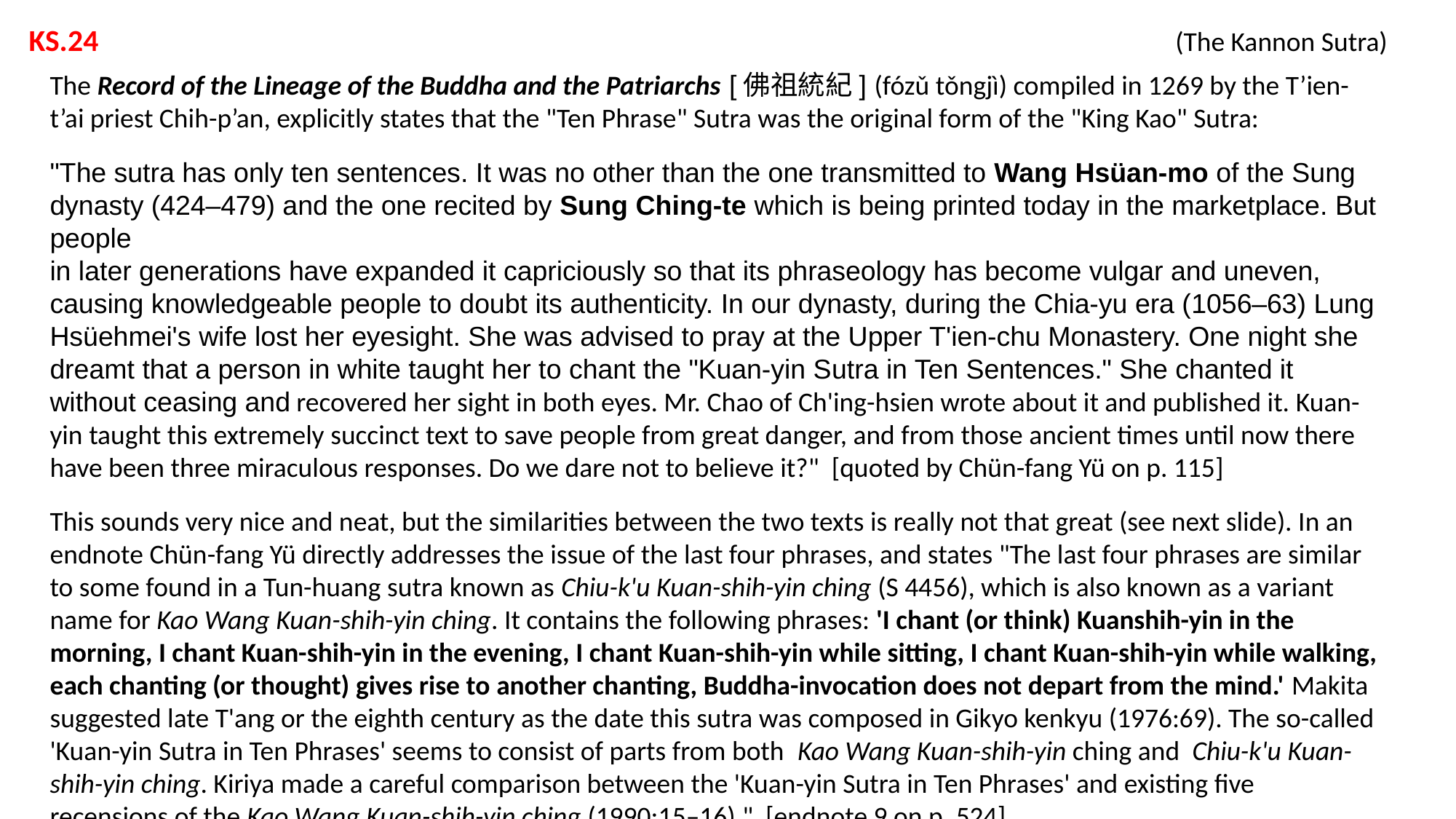

KS.24  			  			                                                   (The Kannon Sutra)

The Record of the Lineage of the Buddha and the Patriarchs [佛祖統紀] (fózǔ tǒngjì) compiled in 1269 by the T’ien-t’ai priest Chih-p’an, explicitly states that the "Ten Phrase" Sutra was the original form of the "King Kao" Sutra:

"The sutra has only ten sentences. It was no other than the one transmitted to Wang Hsüan-mo of the Sung dynasty (424–479) and the one recited by Sung Ching-te which is being printed today in the marketplace. But people
in later generations have expanded it capriciously so that its phraseology has become vulgar and uneven, causing knowledgeable people to doubt its authenticity. In our dynasty, during the Chia-yu era (1056–63) Lung Hsüehmei's wife lost her eyesight. She was advised to pray at the Upper T'ien-chu Monastery. One night she dreamt that a person in white taught her to chant the "Kuan-yin Sutra in Ten Sentences." She chanted it without ceasing and recovered her sight in both eyes. Mr. Chao of Ch'ing-hsien wrote about it and published it. Kuan-yin taught this extremely succinct text to save people from great danger, and from those ancient times until now there have been three miraculous responses. Do we dare not to believe it?"  [quoted by Chün-fang Yü on p. 115]
This sounds very nice and neat, but the similarities between the two texts is really not that great (see next slide). In an endnote Chün-fang Yü directly addresses the issue of the last four phrases, and states "The last four phrases are similar to some found in a Tun-huang sutra known as Chiu-k'u Kuan-shih-yin ching (S 4456), which is also known as a variant name for Kao Wang Kuan-shih-yin ching. It contains the following phrases: 'I chant (or think) Kuanshih-yin in the morning, I chant Kuan-shih-yin in the evening, I chant Kuan-shih-yin while sitting, I chant Kuan-shih-yin while walking, each chanting (or thought) gives rise to another chanting, Buddha-invocation does not depart from the mind.' Makita suggested late T'ang or the eighth century as the date this sutra was composed in Gikyo kenkyu (1976:69). The so-called 'Kuan-yin Sutra in Ten Phrases' seems to consist of parts from both  Kao Wang Kuan-shih-yin ching and  Chiu-k'u Kuan-shih-yin ching. Kiriya made a careful comparison between the 'Kuan-yin Sutra in Ten Phrases' and existing five recensions of the Kao Wang Kuan-shih-yin ching (1990:15–16)."  [endnote 9 on p. 524]